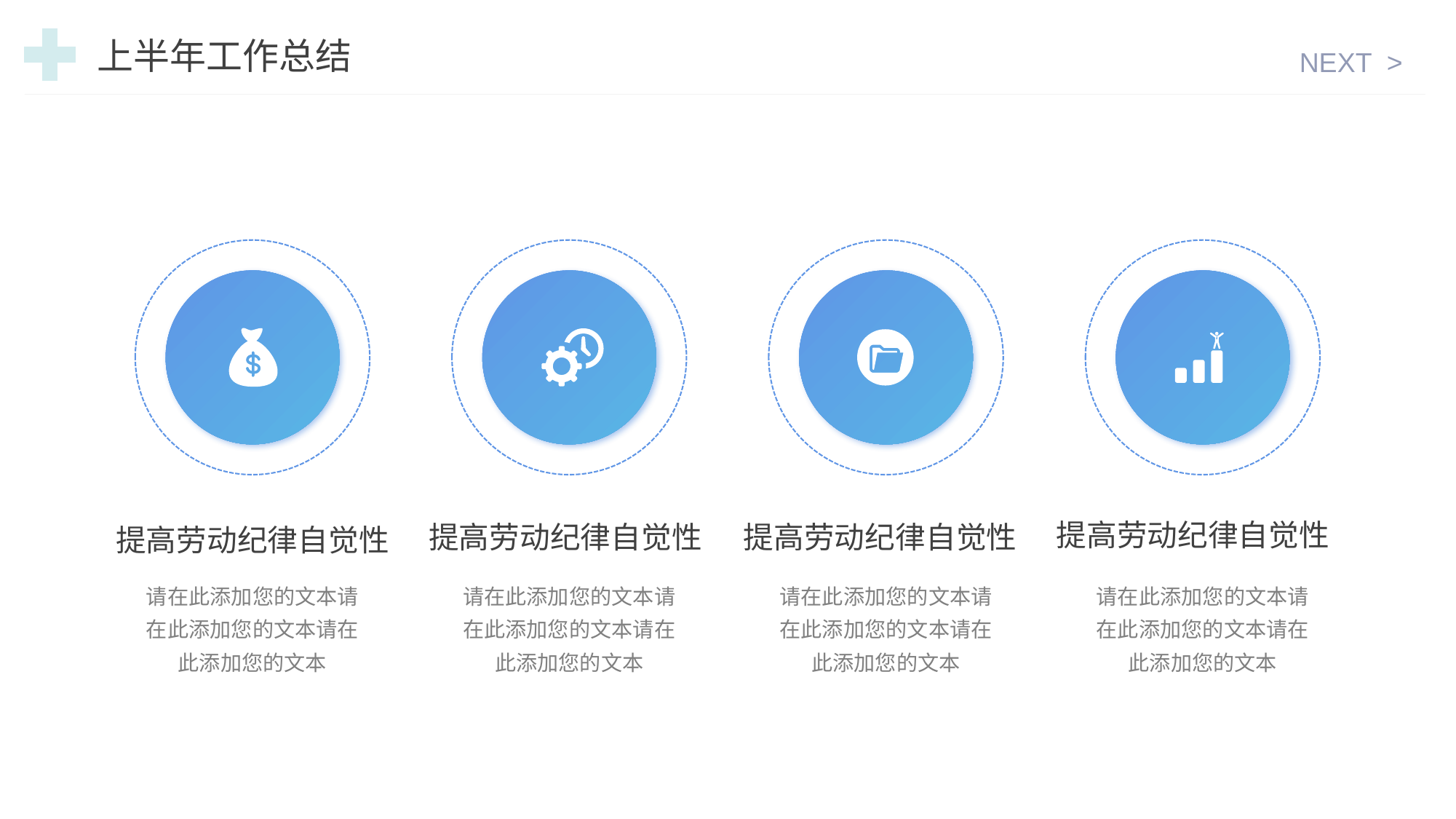

NEXT  >

上半年工作总结

提高劳动纪律自觉性
提高劳动纪律自觉性
提高劳动纪律自觉性
提高劳动纪律自觉性
请在此添加您的文本请在此添加您的文本请在此添加您的文本
请在此添加您的文本请在此添加您的文本请在此添加您的文本
请在此添加您的文本请在此添加您的文本请在此添加您的文本
请在此添加您的文本请在此添加您的文本请在此添加您的文本